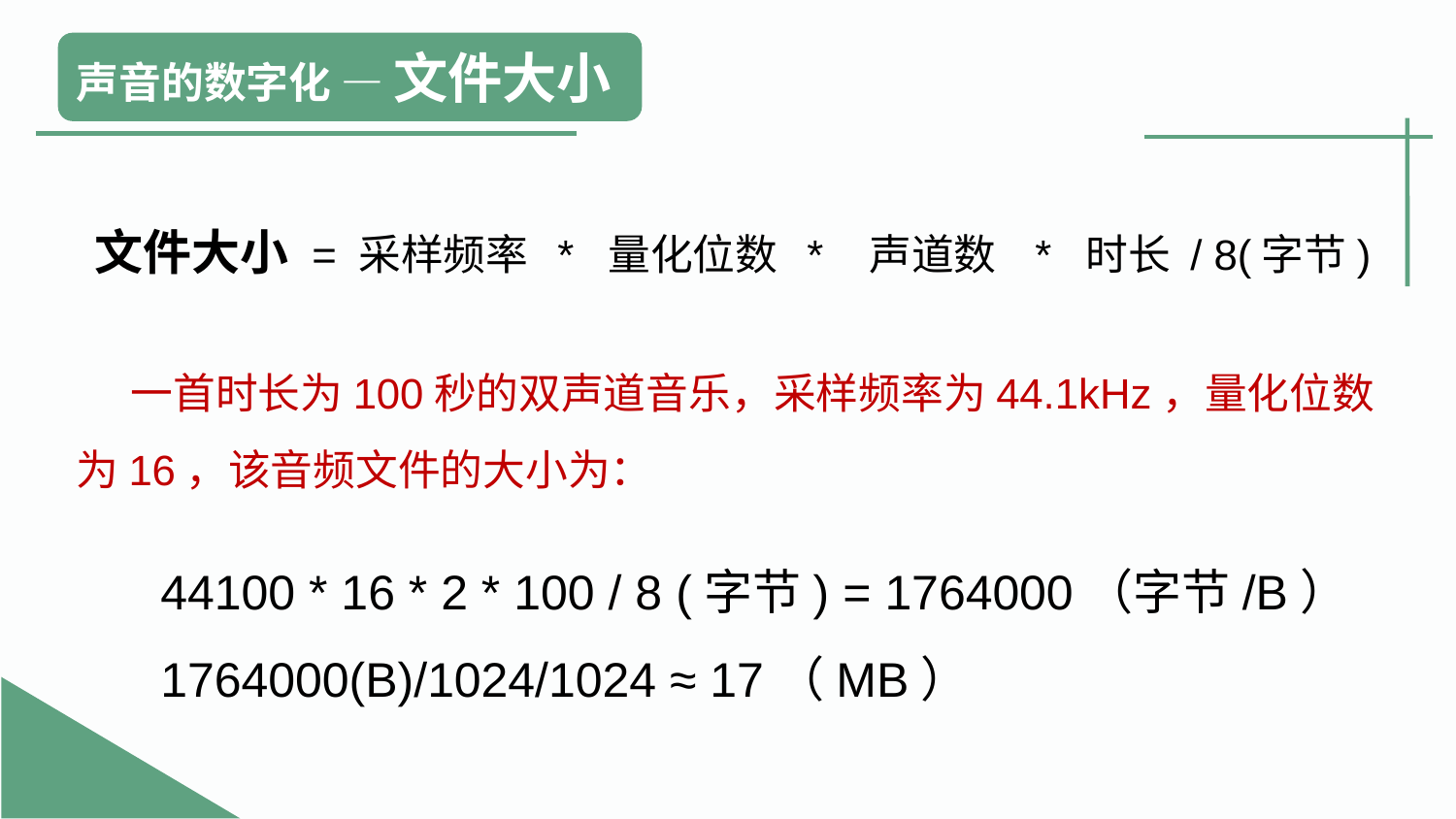

声音的数字化 — 文件大小
文件大小 = 采样频率  *  量化位数  *   声道数   *  时长 / 8(字节)
一首时长为100秒的双声道音乐，采样频率为44.1kHz，量化位数为16，该音频文件的大小为：

44100 * 16 * 2 * 100 / 8 (字节) = 1764000（字节/B）
1764000(B)/1024/1024 ≈ 17（MB）